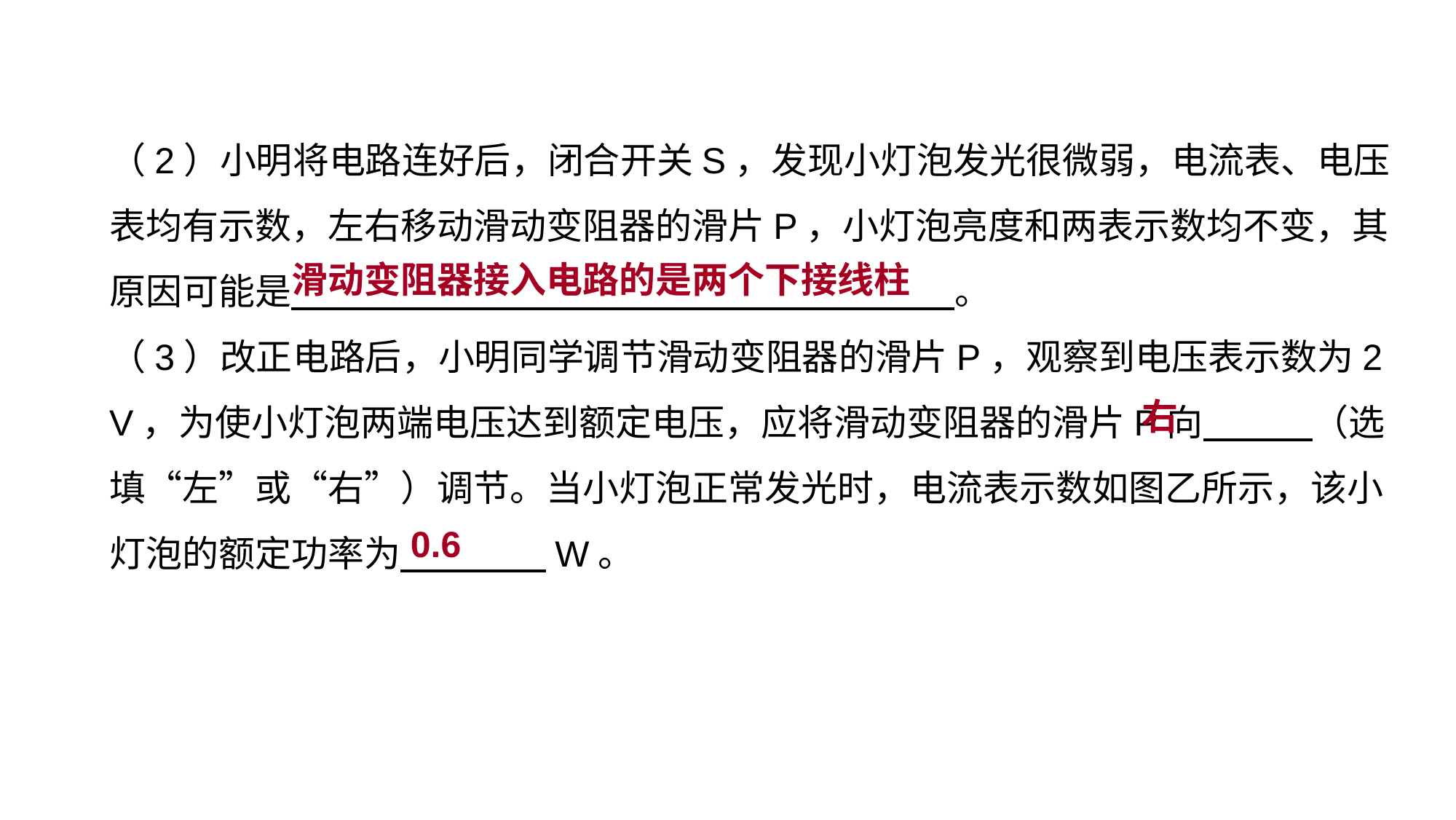

（2）小明将电路连好后，闭合开关S，发现小灯泡发光很微弱，电流表、电压表均有示数，左右移动滑动变阻器的滑片P，小灯泡亮度和两表示数均不变，其原因可能是　　　　　　　　　 　　　　　　　　　。
（3）改正电路后，小明同学调节滑动变阻器的滑片P，观察到电压表示数为2 V，为使小灯泡两端电压达到额定电压，应将滑动变阻器的滑片P向　　　（选填“左”或“右”）调节。当小灯泡正常发光时，电流表示数如图乙所示，该小灯泡的额定功率为　　　　W。
真题回顾 把握考向
滑动变阻器接入电路的是两个下接线柱
右
0.6